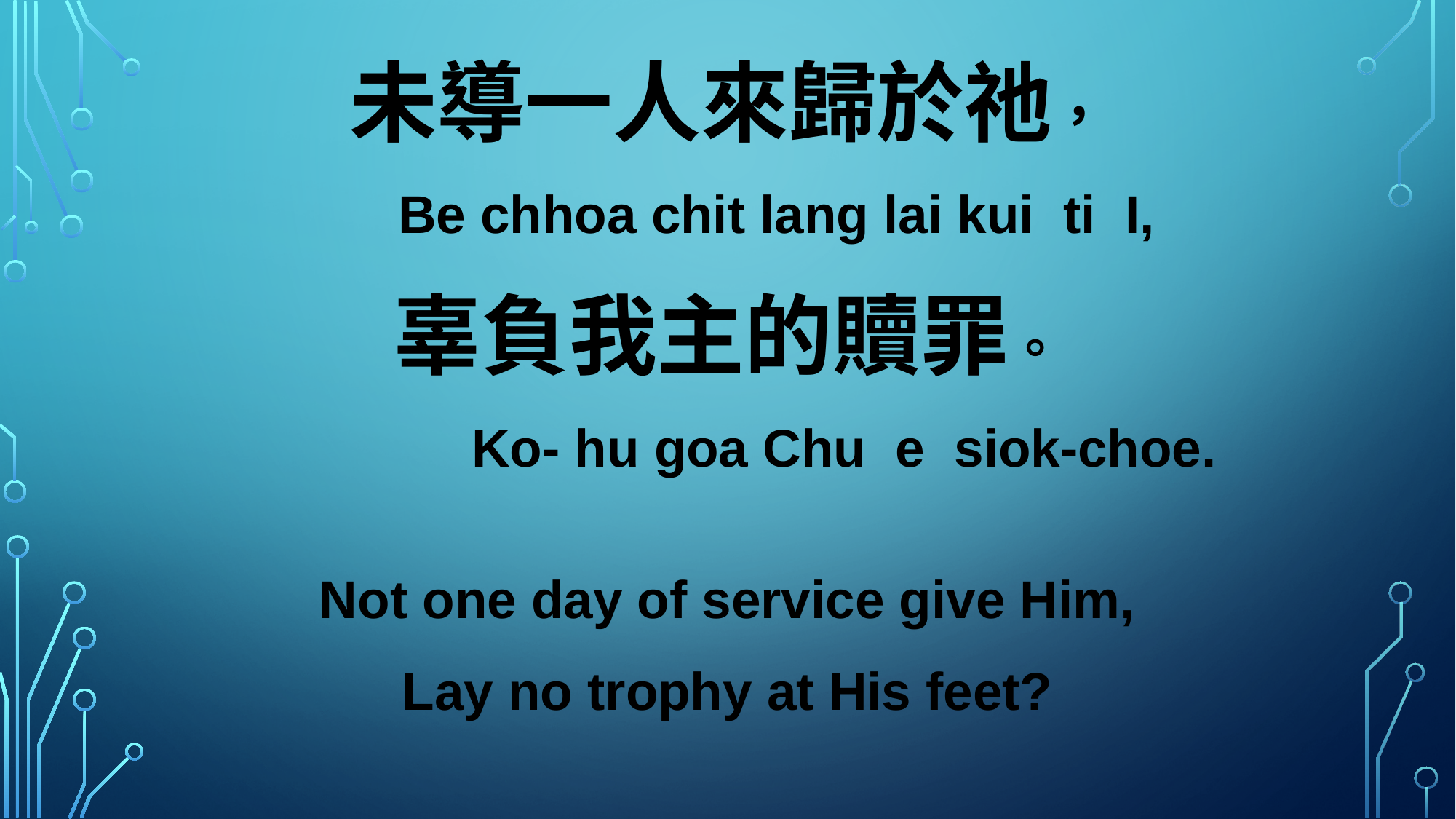

未導一人來歸於祂，
             Be chhoa chit lang lai kui  ti  I,
辜負我主的贖罪。
                  Ko- hu goa Chu  e  siok-choe.

Not one day of service give Him,
Lay no trophy at His feet?